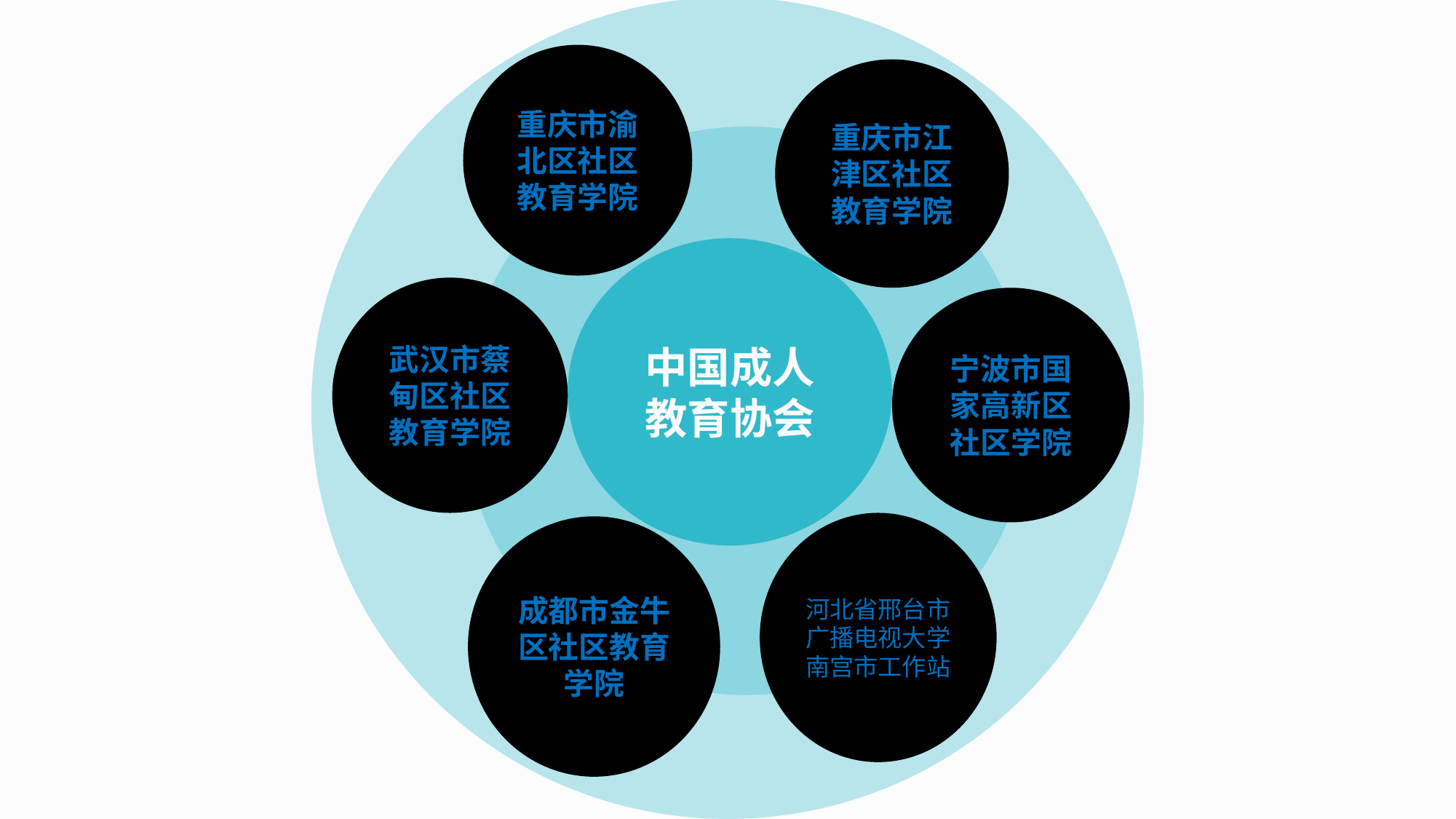

社教学院
重庆市渝北区社区教育学院
重庆市江津区社区教育学院
社教学院
中国成人教育协会
武汉市蔡甸区社区教育学院
宁波市国家高新区社区学院
河北省邢台市广播电视大学南宫市工作站
成都市金牛区社区教育学院